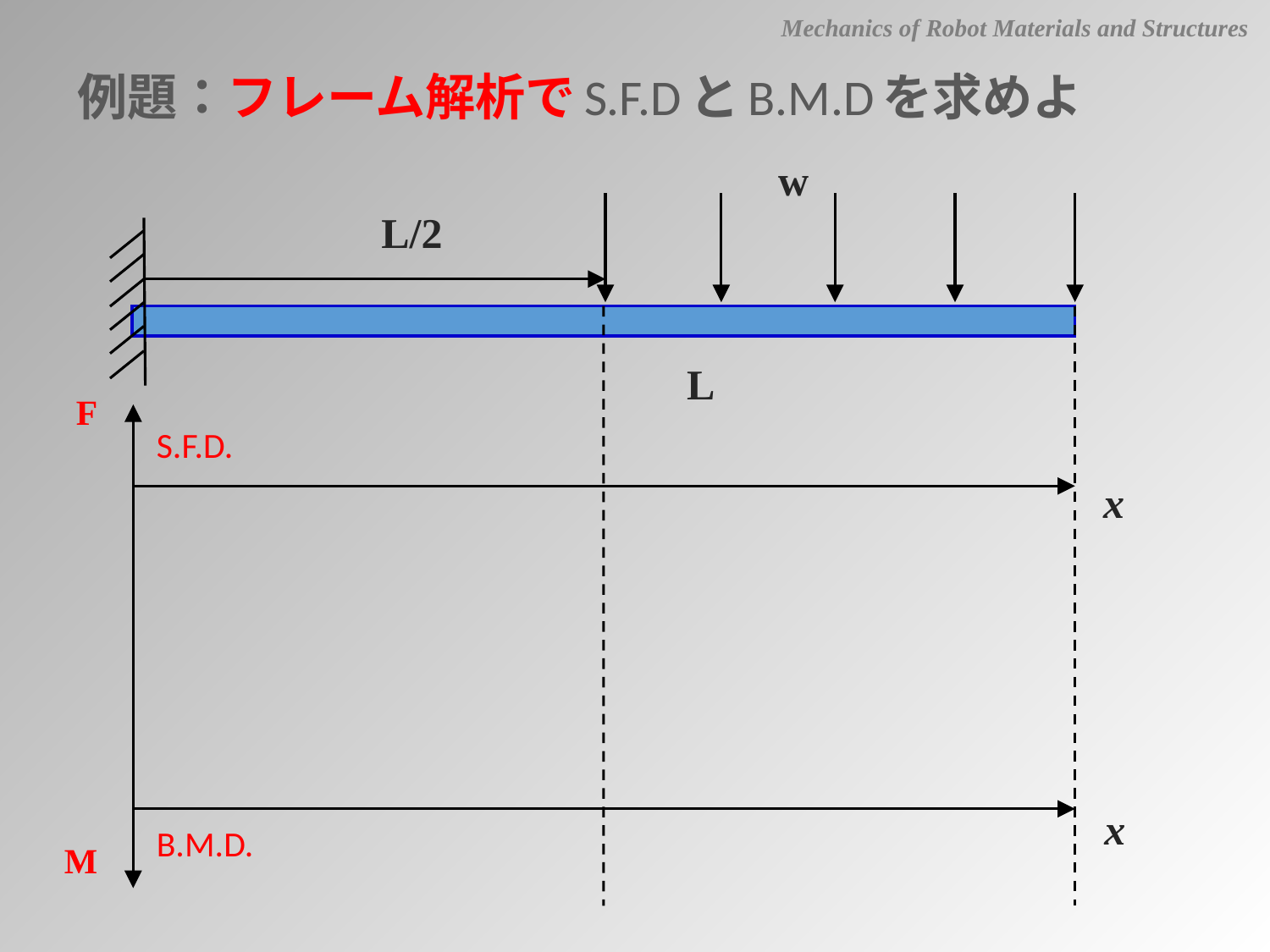

Mechanics of Robot Materials and Structures
例題：フレーム解析でS.F.DとB.M.Dを求めよ
w
L/2

L
F
S.F.D.
x
x
B.M.D.
M